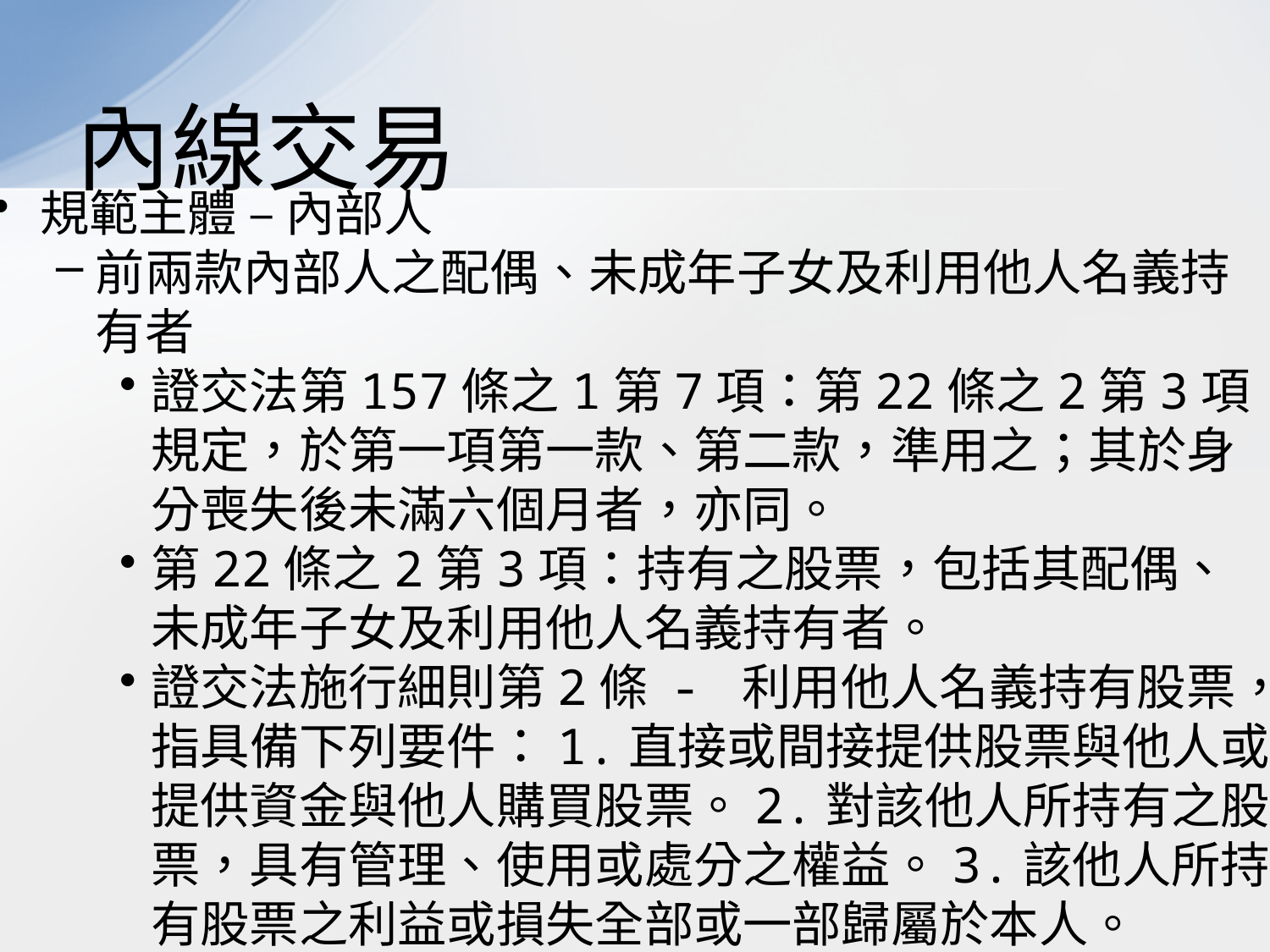

# 內線交易
規範主體 – 內部人
前兩款內部人之配偶、未成年子女及利用他人名義持有者
證交法第157條之1第7項：第22條之2第3項規定，於第一項第一款、第二款，準用之；其於身分喪失後未滿六個月者，亦同。
第22條之2第3項：持有之股票，包括其配偶、未成年子女及利用他人名義持有者。
證交法施行細則第2條 - 利用他人名義持有股票，指具備下列要件：1.直接或間接提供股票與他人或提供資金與他人購買股票。2.對該他人所持有之股票，具有管理、使用或處分之權益。3.該他人所持有股票之利益或損失全部或一部歸屬於本人。